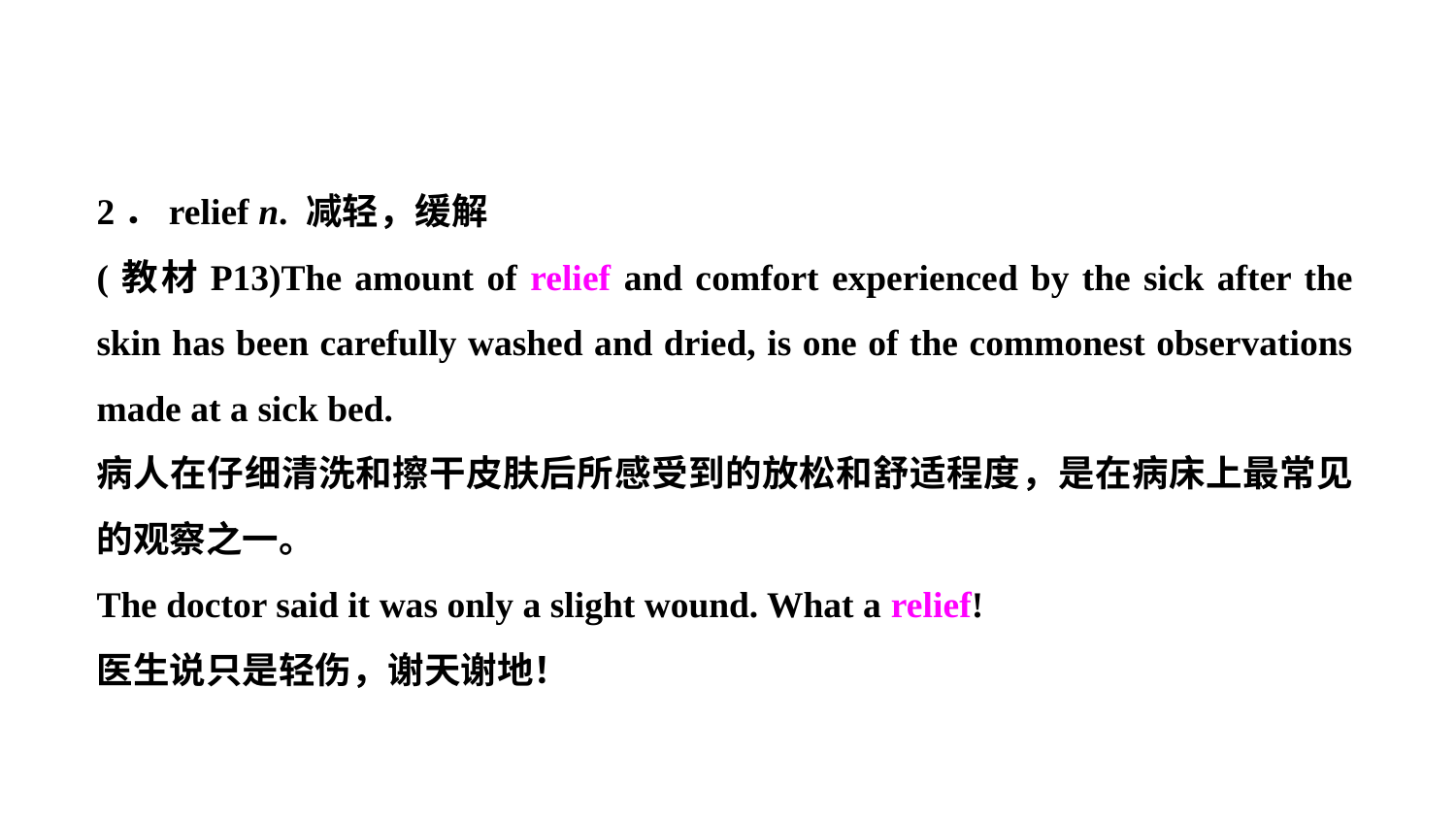

2．relief n. 减轻，缓解
(教材P13)The amount of relief and comfort experienced by the sick after the skin has been carefully washed and dried, is one of the commonest observations made at a sick bed.
病人在仔细清洗和擦干皮肤后所感受到的放松和舒适程度，是在病床上最常见的观察之一。
The doctor said it was only a slight wound. What a relief!
医生说只是轻伤，谢天谢地！